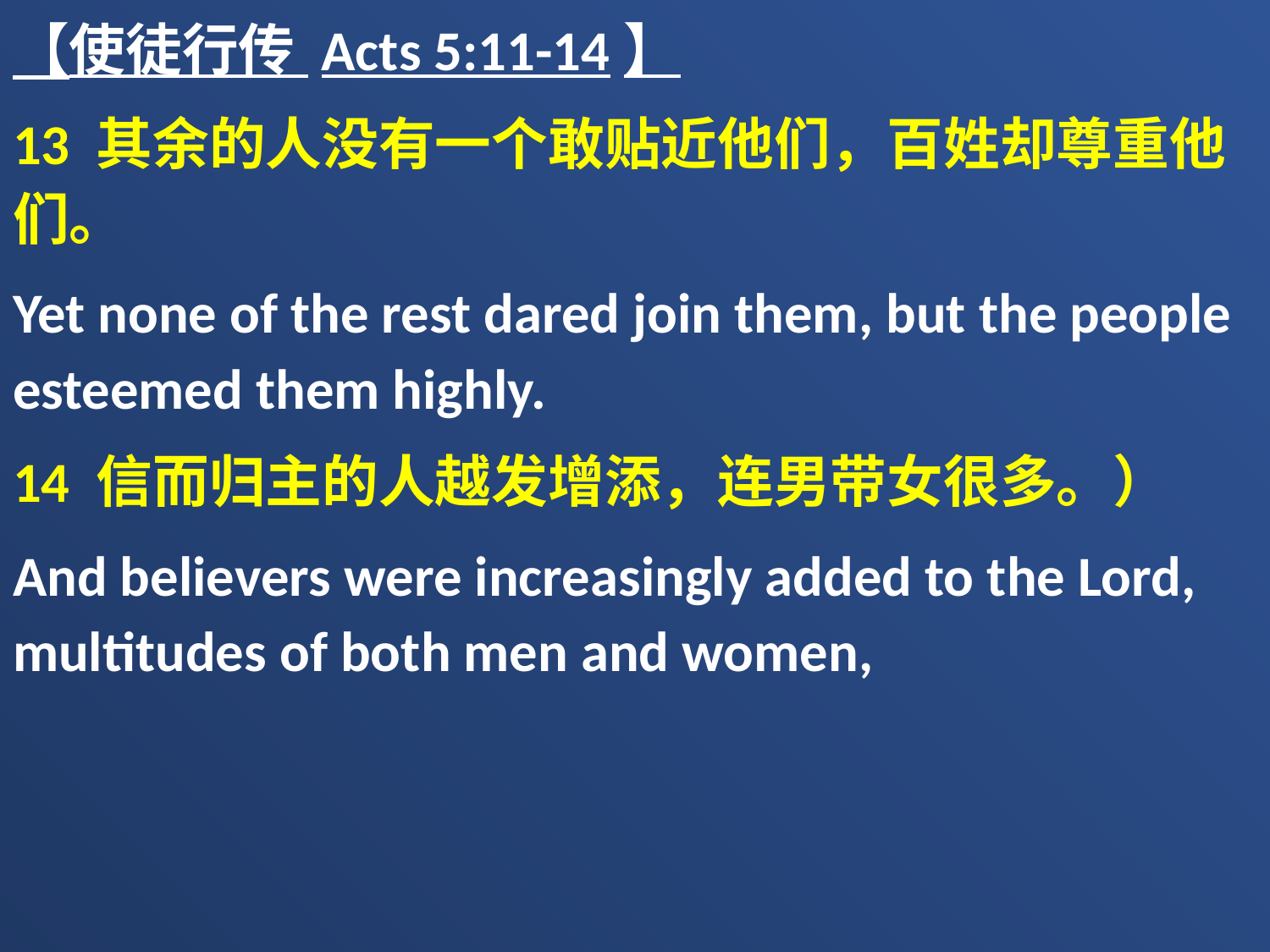

【使徒行传 Acts 5:11-14】
13 其余的人没有一个敢贴近他们，百姓却尊重他们。
Yet none of the rest dared join them, but the people esteemed them highly.
14 信而归主的人越发增添，连男带女很多。）
And believers were increasingly added to the Lord, multitudes of both men and women,